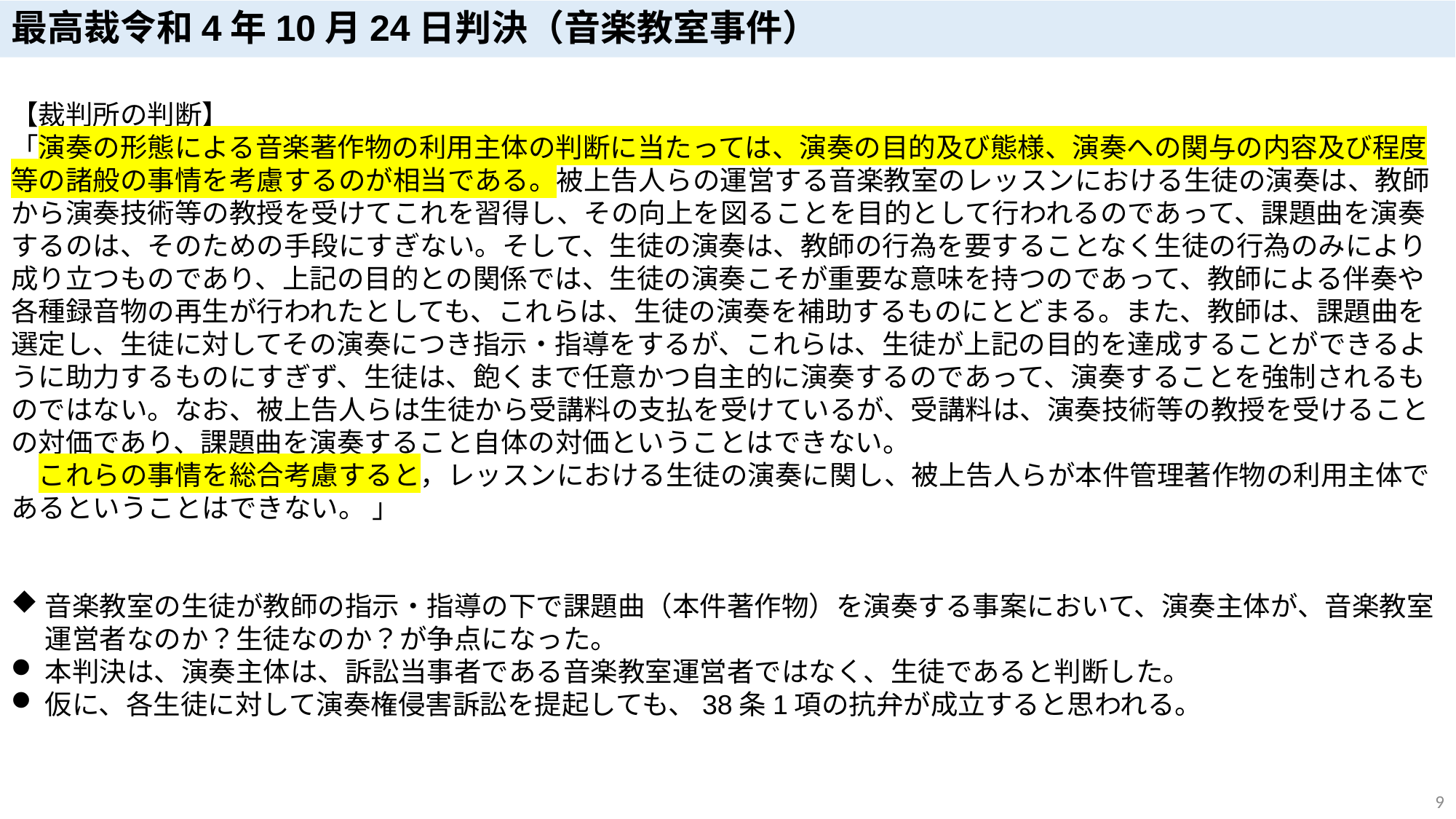

# 最高裁令和4年10月24日判決（音楽教室事件）
【裁判所の判断】
「演奏の形態による音楽著作物の利用主体の判断に当たっては、演奏の目的及び態様、演奏への関与の内容及び程度等の諸般の事情を考慮するのが相当である。被上告人らの運営する音楽教室のレッスンにおける生徒の演奏は、教師から演奏技術等の教授を受けてこれを習得し、その向上を図ることを目的として行われるのであって、課題曲を演奏するのは、そのための手段にすぎない。そして、生徒の演奏は、教師の行為を要することなく生徒の行為のみにより成り立つものであり、上記の目的との関係では、生徒の演奏こそが重要な意味を持つのであって、教師による伴奏や各種録音物の再生が行われたとしても、これらは、生徒の演奏を補助するものにとどまる。また、教師は、課題曲を選定し、生徒に対してその演奏につき指示・指導をするが、これらは、生徒が上記の目的を達成することができるように助力するものにすぎず、生徒は、飽くまで任意かつ自主的に演奏するのであって、演奏することを強制されるものではない。なお、被上告人らは生徒から受講料の支払を受けているが、受講料は、演奏技術等の教授を受けることの対価であり、課題曲を演奏すること自体の対価ということはできない。
　これらの事情を総合考慮すると，レッスンにおける生徒の演奏に関し、被上告人らが本件管理著作物の利用主体であるということはできない。 」

音楽教室の生徒が教師の指示・指導の下で課題曲（本件著作物）を演奏する事案において、演奏主体が、音楽教室運営者なのか？生徒なのか？が争点になった。
本判決は、演奏主体は、訴訟当事者である音楽教室運営者ではなく、生徒であると判断した。
仮に、各生徒に対して演奏権侵害訴訟を提起しても、38条1項の抗弁が成立すると思われる。
9